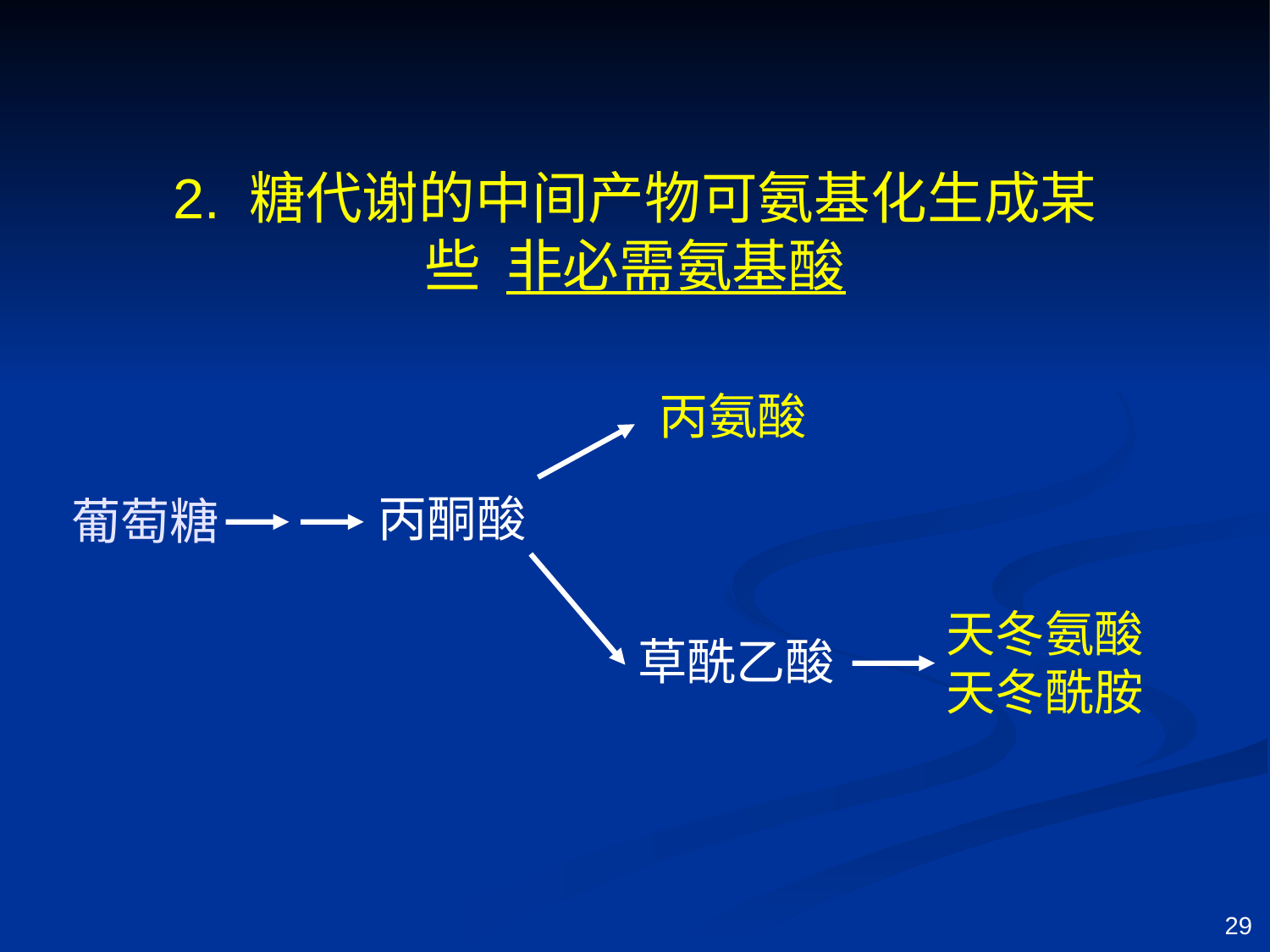

2. 糖代谢的中间产物可氨基化生成某些  非必需氨基酸
丙氨酸

丙酮酸
葡萄糖

草酰乙酸
天冬氨酸天冬酰胺

29